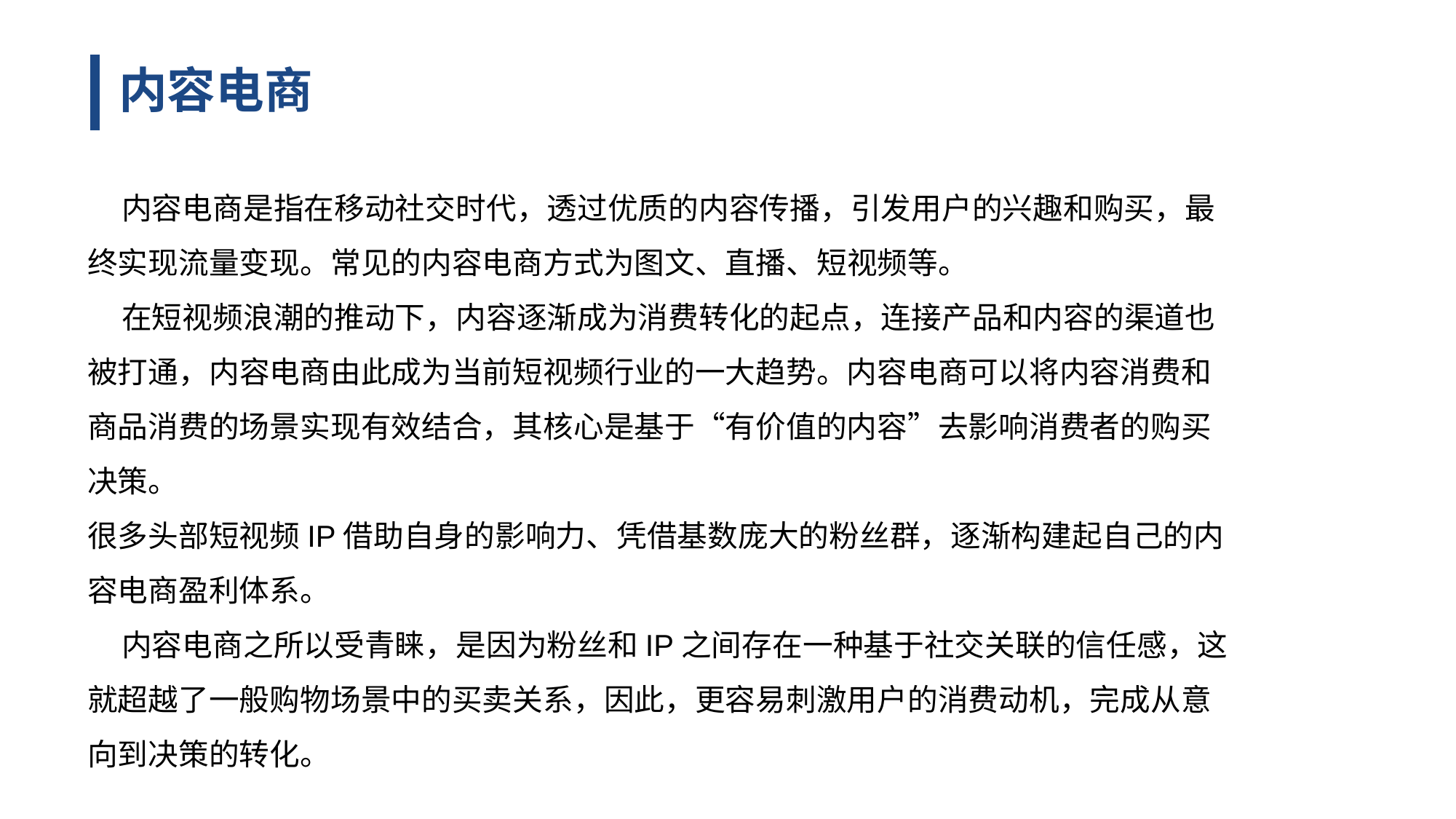

内容电商
    内容电商是指在移动社交时代，透过优质的内容传播，引发用户的兴趣和购买，最终实现流量变现。常见的内容电商方式为图文、直播、短视频等。
    在短视频浪潮的推动下，内容逐渐成为消费转化的起点，连接产品和内容的渠道也被打通，内容电商由此成为当前短视频行业的一大趋势。内容电商可以将内容消费和商品消费的场景实现有效结合，其核心是基于“有价值的内容”去影响消费者的购买决策。
很多头部短视频IP借助自身的影响力、凭借基数庞大的粉丝群，逐渐构建起自己的内容电商盈利体系。
    内容电商之所以受青睐，是因为粉丝和IP之间存在一种基于社交关联的信任感，这就超越了一般购物场景中的买卖关系，因此，更容易刺激用户的消费动机，完成从意向到决策的转化。